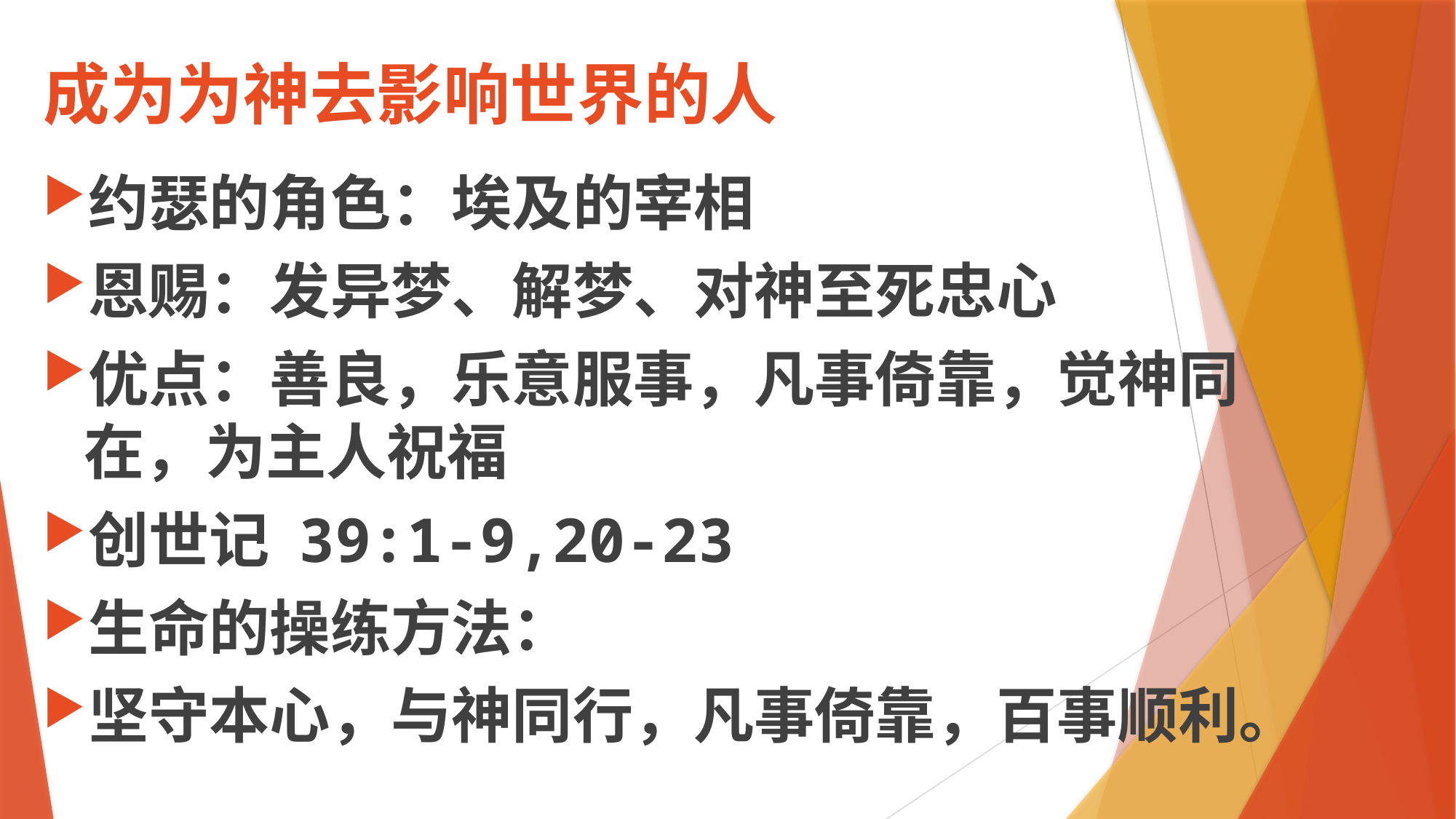

# 成为为神去影响世界的人
约瑟的角色：埃及的宰相
恩赐：发异梦、解梦、对神至死忠心
优点：善良，乐意服事，凡事倚靠，觉神同在，为主人祝福
创世记 39:1-9,20-23
生命的操练方法：
坚守本心，与神同行，凡事倚靠，百事顺利。